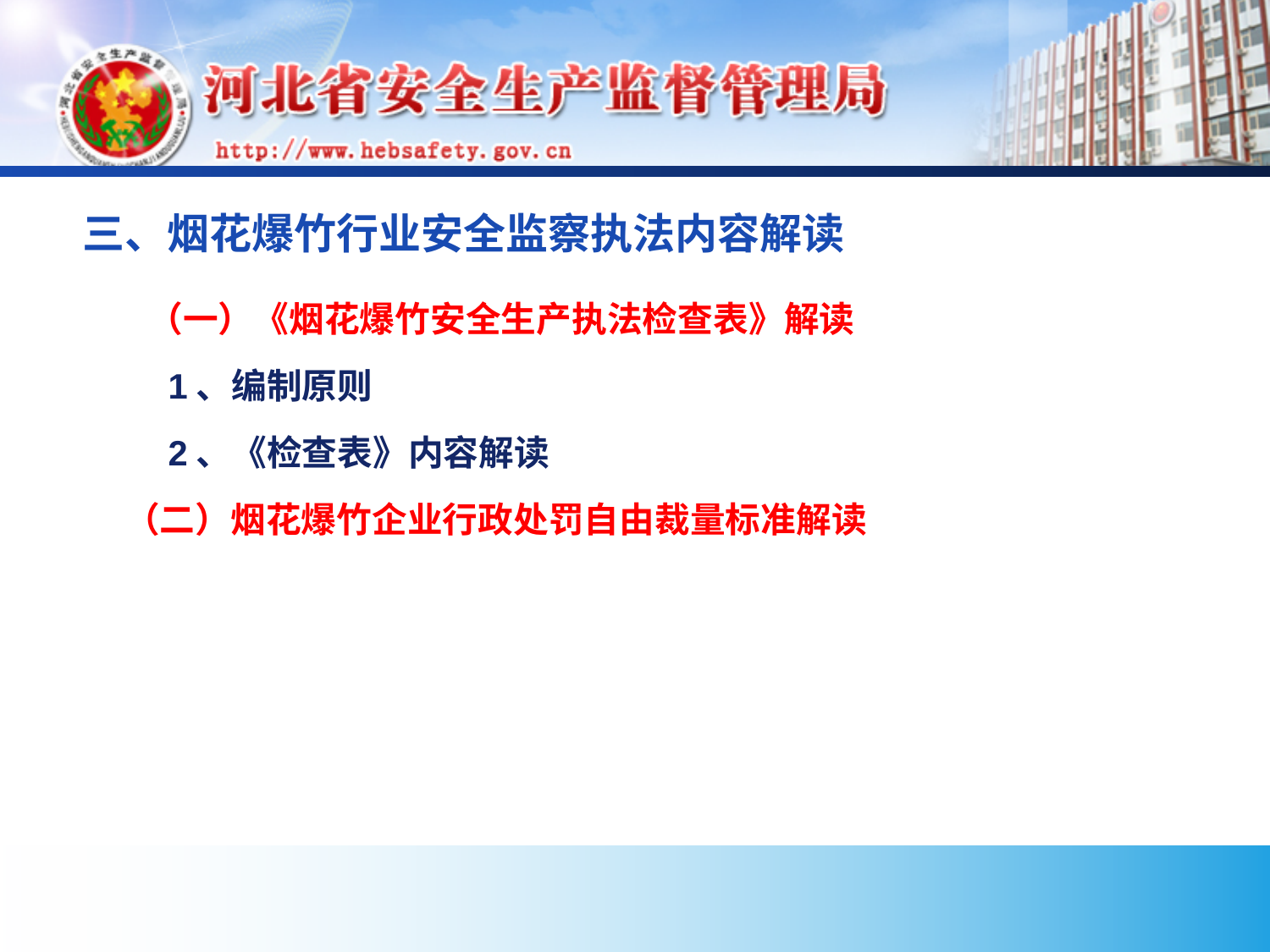

# 三、烟花爆竹行业安全监察执法内容解读
（一）《烟花爆竹安全生产执法检查表》解读
       1、编制原则
       2、《检查表》内容解读
  （二）烟花爆竹企业行政处罚自由裁量标准解读